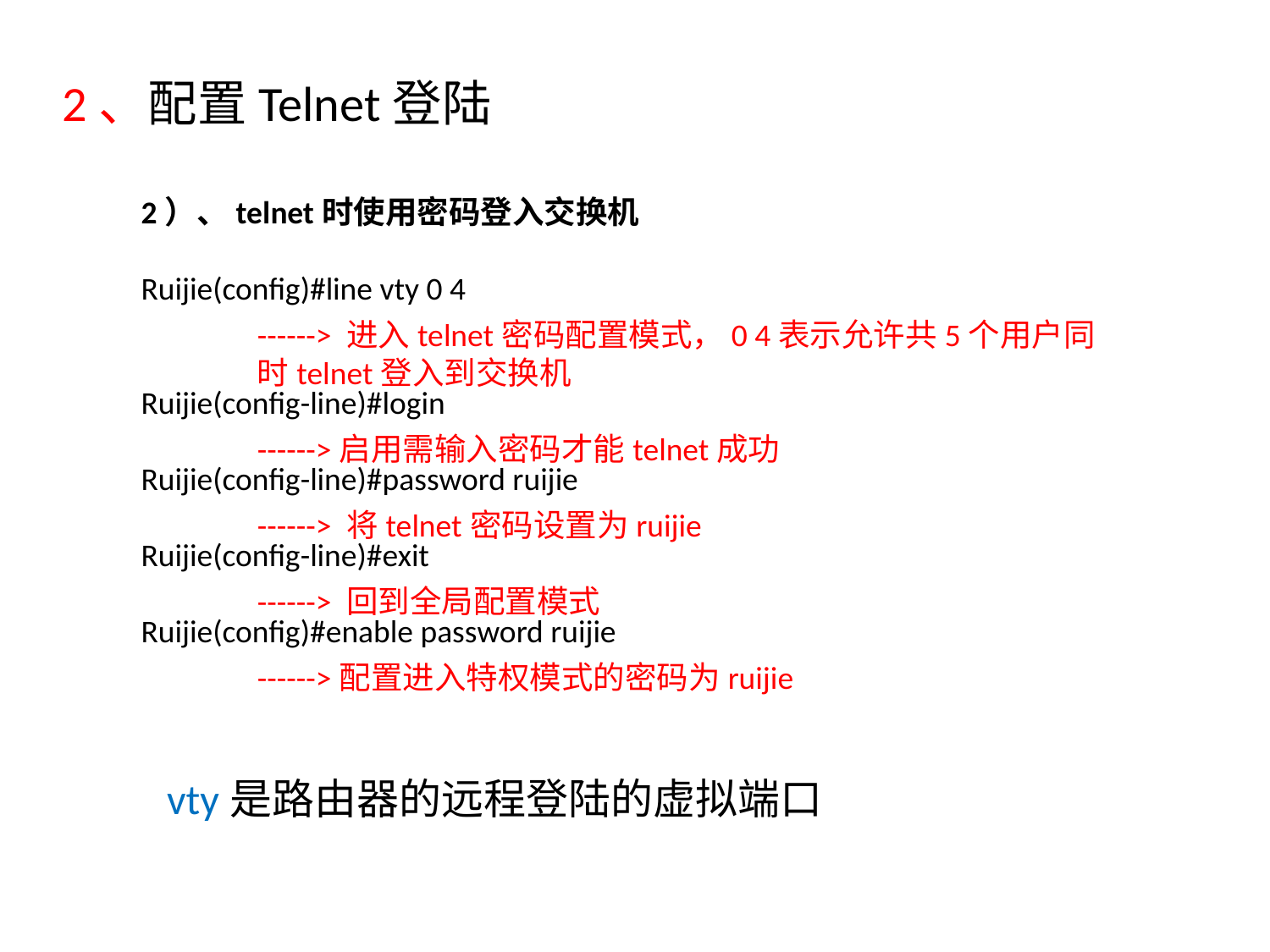

2、配置Telnet登陆
2）、telnet时使用密码登入交换机

Ruijie(config)#line vty 0 4

Ruijie(config-line)#login

Ruijie(config-line)#password ruijie

Ruijie(config-line)#exit

Ruijie(config)#enable password ruijie
------> 进入telnet密码配置模式，0 4表示允许共5个用户同时telnet登入到交换机

------>启用需输入密码才能telnet成功

------> 将telnet密码设置为ruijie

------> 回到全局配置模式

------>配置进入特权模式的密码为ruijie
vty是路由器的远程登陆的虚拟端口